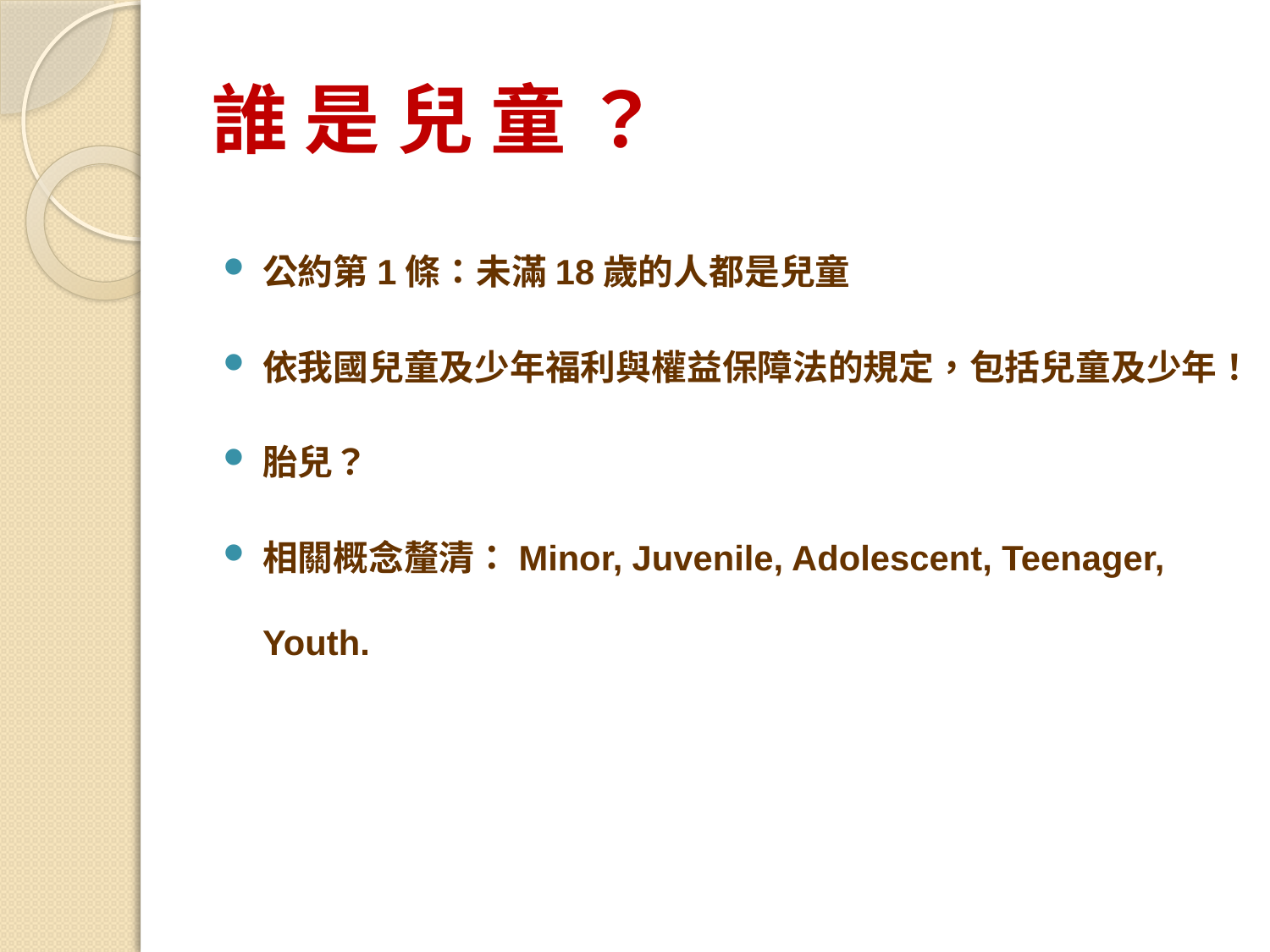

# 誰 是 兒 童 ？
公約第1條：未滿18歲的人都是兒童
依我國兒童及少年福利與權益保障法的規定，包括兒童及少年！
胎兒？
相關概念釐清：Minor, Juvenile, Adolescent, Teenager, Youth.